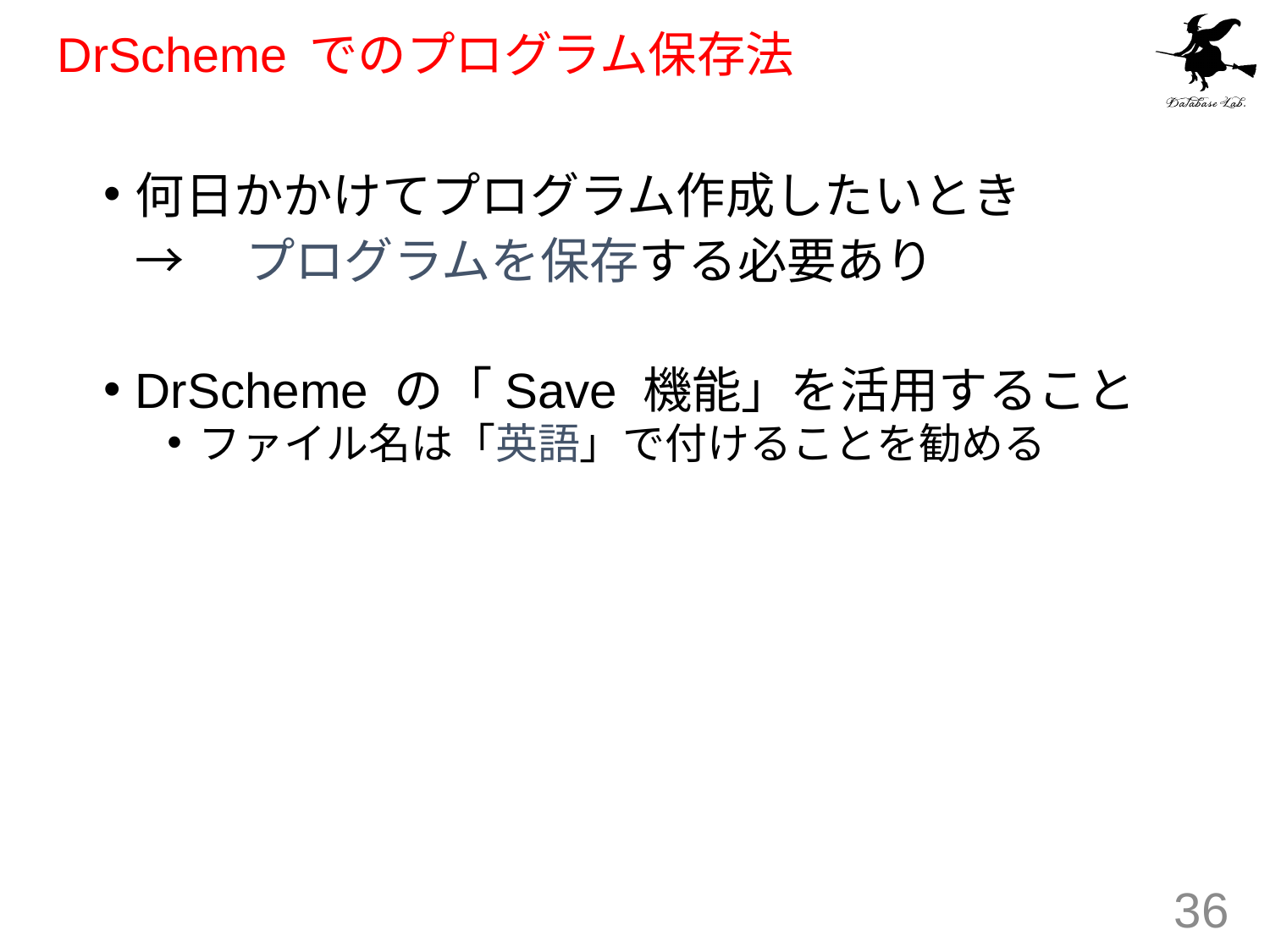

# DrScheme でのプログラム保存法
何日かかけてプログラム作成したいとき
	→　プログラムを保存する必要あり

DrScheme の「Save 機能」を活用すること
ファイル名は「英語」で付けることを勧める

36